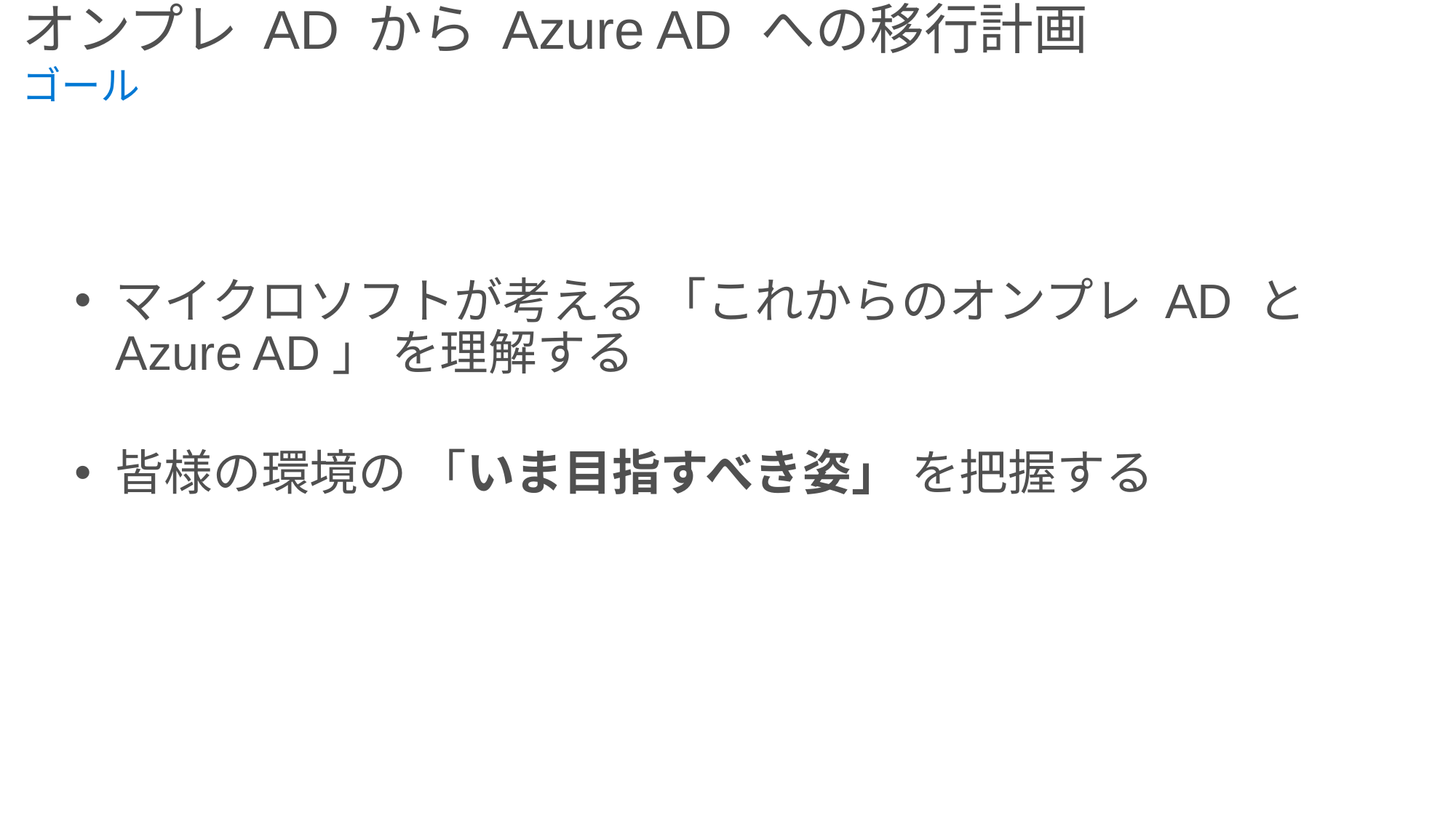

オンプレ AD から Azure AD への移行計画
ゴール
マイクロソフトが考える 「これからのオンプレ AD と Azure AD」 を理解する
皆様の環境の 「いま目指すべき姿」 を把握する